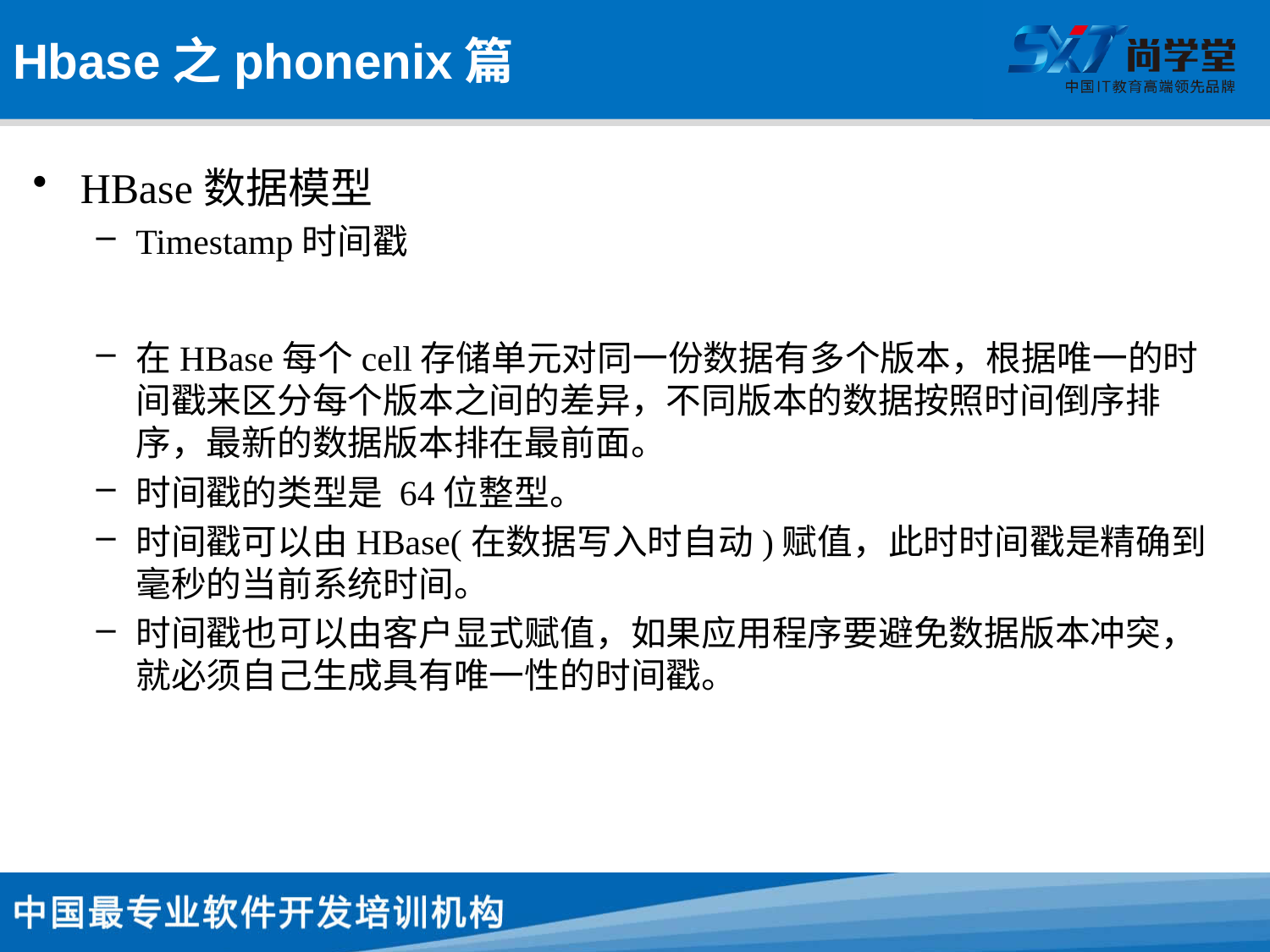

# Hbase之phonenix篇
HBase数据模型
Timestamp时间戳

在HBase每个cell存储单元对同一份数据有多个版本，根据唯一的时间戳来区分每个版本之间的差异，不同版本的数据按照时间倒序排序，最新的数据版本排在最前面。
时间戳的类型是 64位整型。
时间戳可以由HBase(在数据写入时自动)赋值，此时时间戳是精确到毫秒的当前系统时间。
时间戳也可以由客户显式赋值，如果应用程序要避免数据版本冲突，就必须自己生成具有唯一性的时间戳。

表中行的键是字节数组(最大长度是 64KB ) 任何字符串都可以作为键；
表中的行根据行的键值进行排序，数据按照Row key的字节序(byte order)排序存储；
字典序对int排序的结果是1,10,100,11,12,13,14,15,16,17,18,19,2,20,21,…,9,91,92,93,94,95,96,97,98,99。要保持整形的自然序，行键必须用0作左填充
所有对表的访问都要通过键
通过单个row  key访问
通过row  key的range
全表扫描